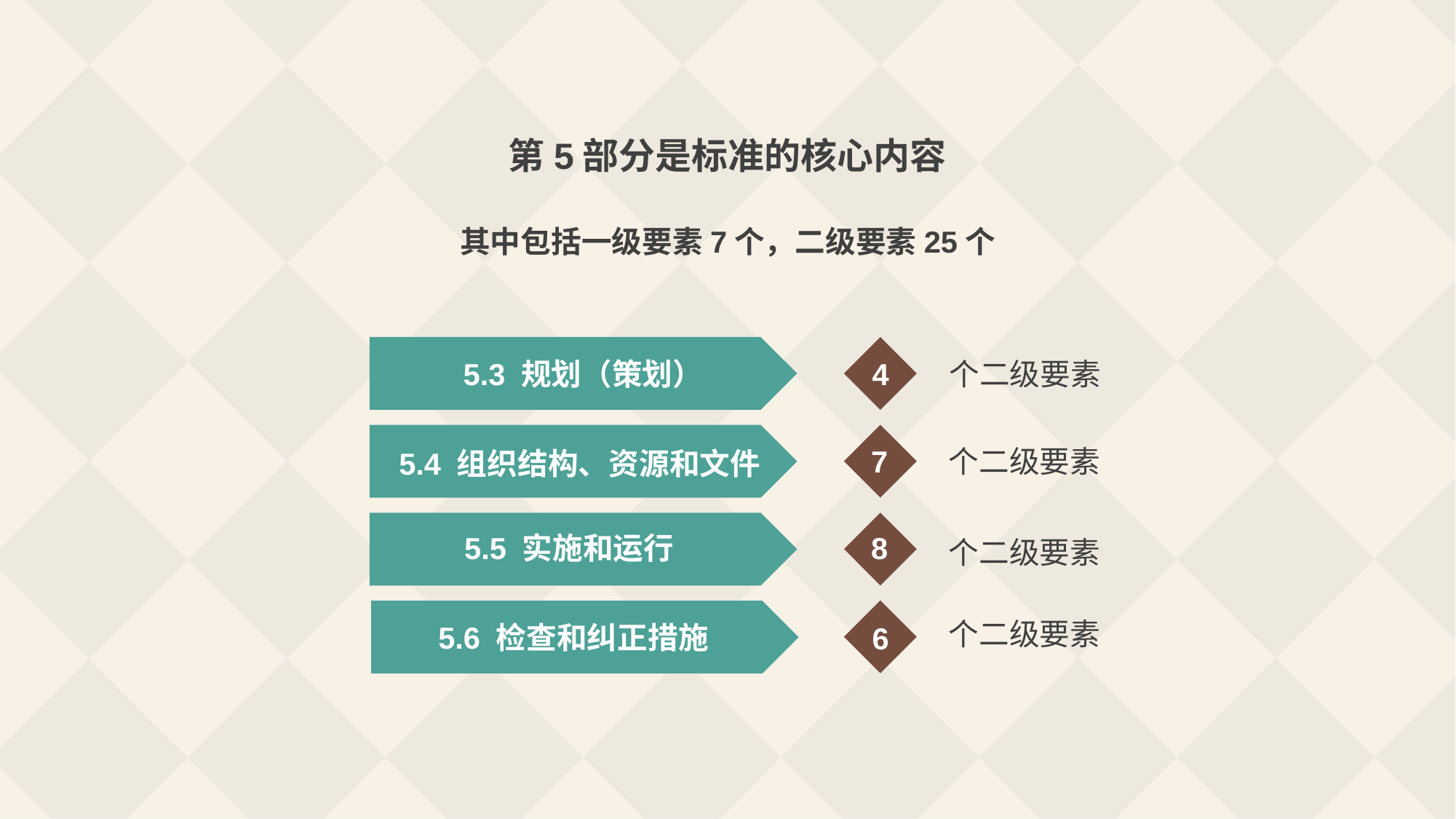

第5部分是标准的核心内容
其中包括一级要素7个，二级要素25个

5.3 规划（策划）
4
个二级要素

7
个二级要素
5.4 组织结构、资源和文件

5.5 实施和运行
8
个二级要素

个二级要素
 5.6 检查和纠正措施
6